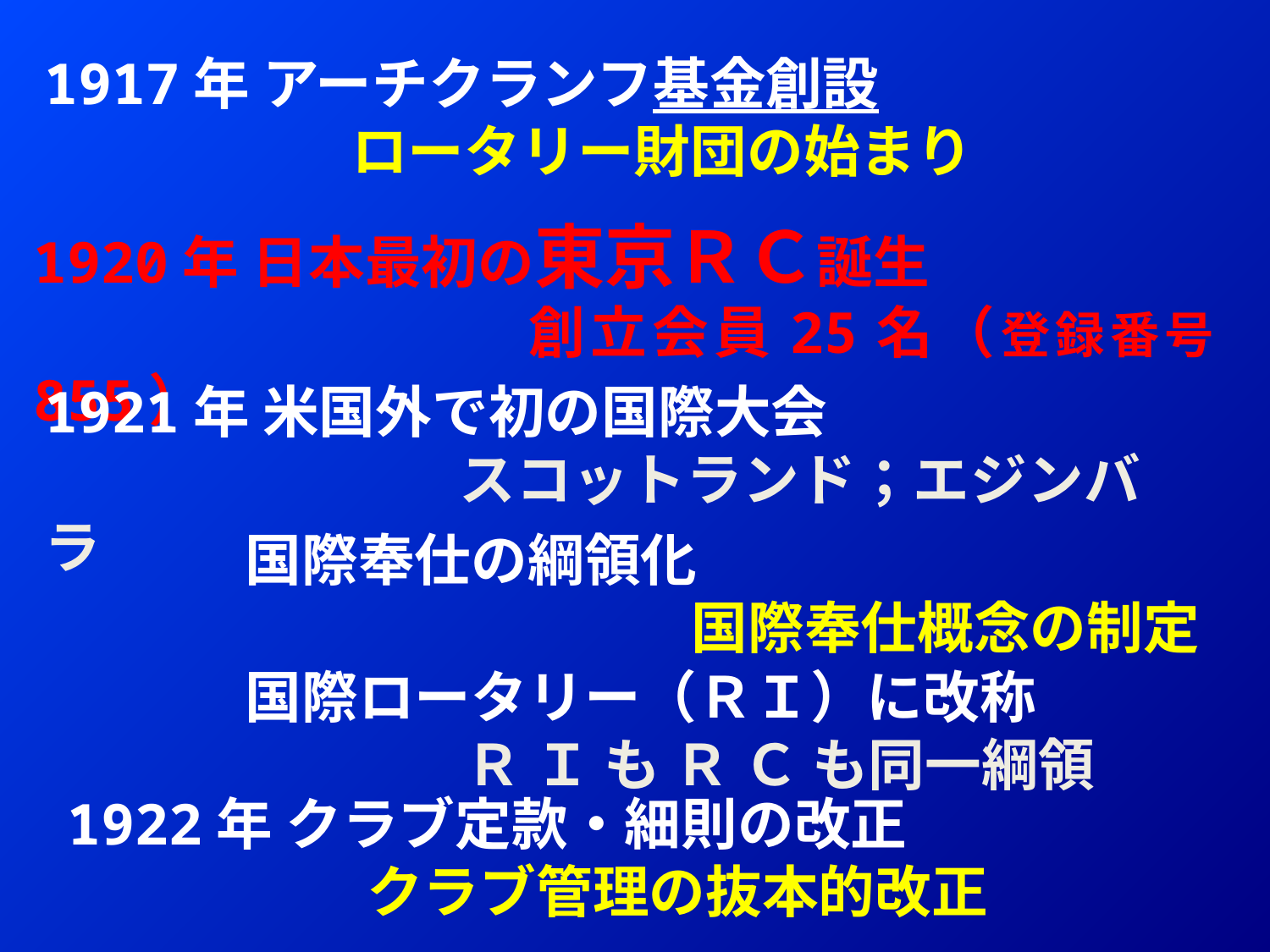

1917年 アーチクランフ基金創設
              　　ロータリー財団の始まり
1920年 日本最初の東京ＲＣ誕生
　　　　　　　　創立会員25名（登録番号855）
1921年 米国外で初の国際大会
                          　スコットランド；エジンバラ
国際奉仕の綱領化
                　　　　国際奉仕概念の制定
国際ロータリー（ＲＩ）に改称
                Ｒ Ｉ も Ｒ Ｃ も同一綱領
 1922年 クラブ定款・細則の改正
                　　クラブ管理の抜本的改正